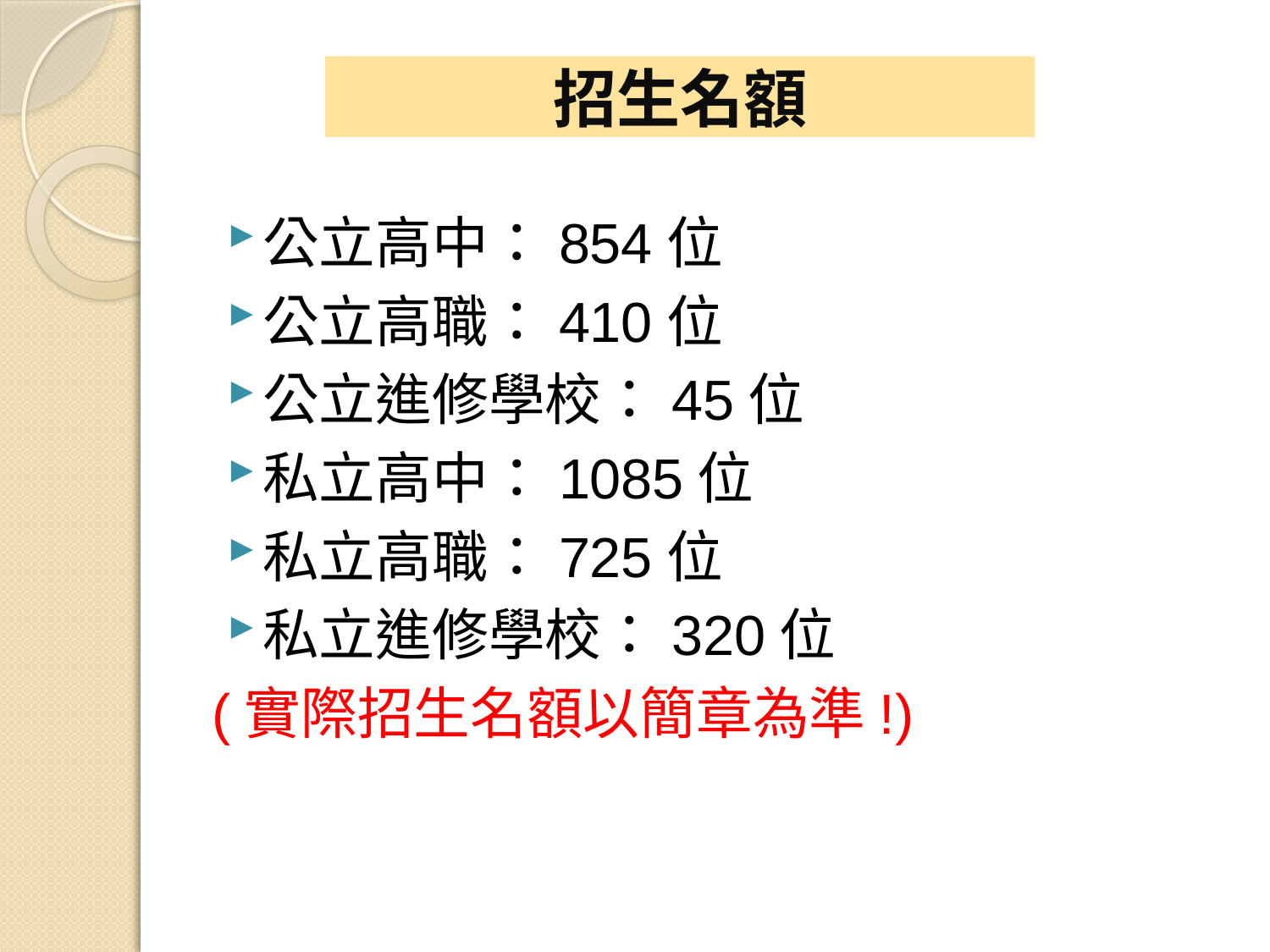

# 招生名額
公立高中：854位
公立高職：410位
公立進修學校：45位
私立高中：1085位
私立高職：725位
私立進修學校：320位
(實際招生名額以簡章為準!)